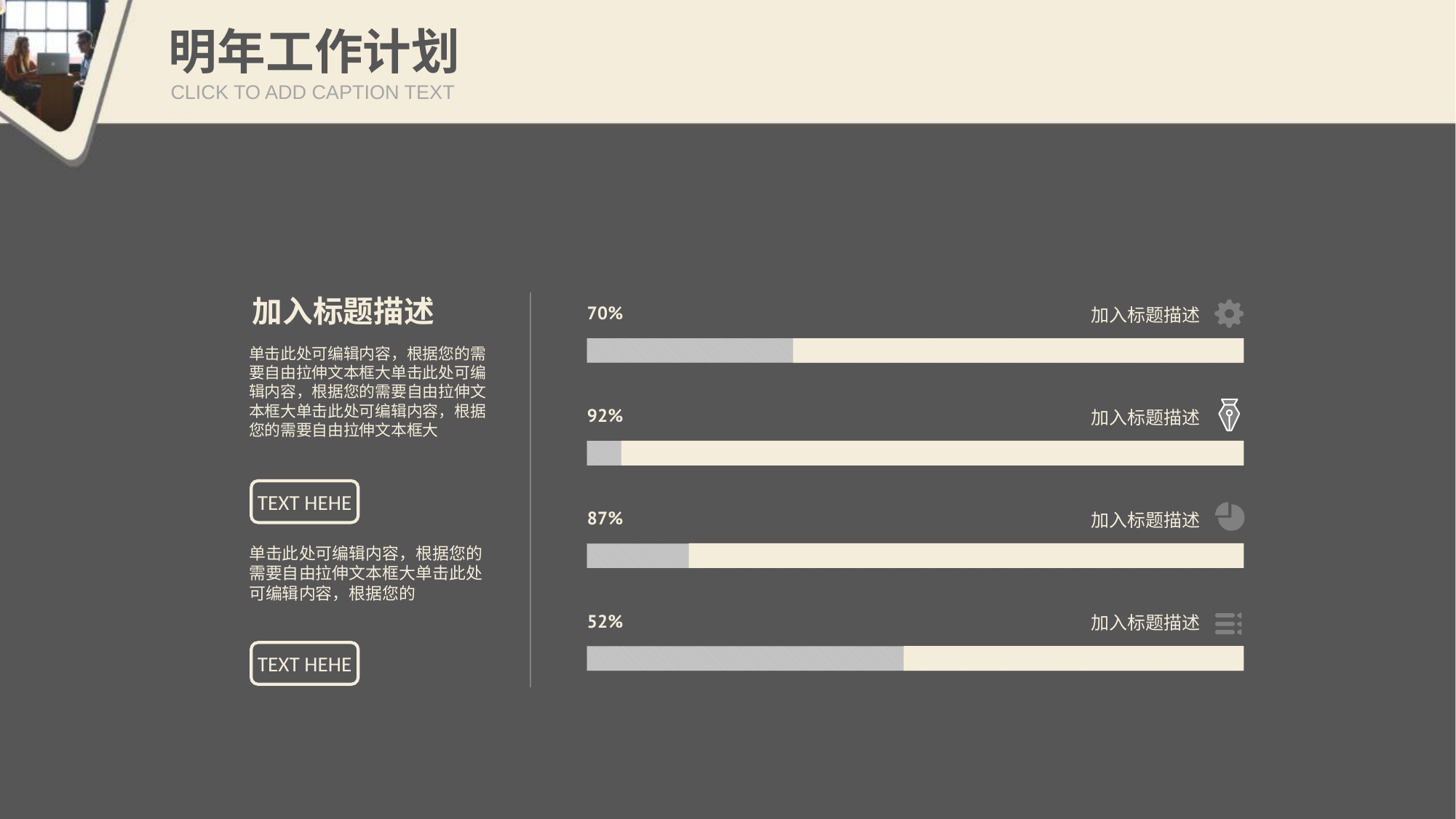

明年工作计划
CLICK TO ADD CAPTION TEXT
加入标题描述
70%
加入标题描述

92%

加入标题描述

87%

加入标题描述

52%
加入标题描述

单击此处可编辑内容，根据您的需要自由拉伸文本框大单击此处可编辑内容，根据您的需要自由拉伸文本框大单击此处可编辑内容，根据您的需要自由拉伸文本框大

TEXT HEHE
单击此处可编辑内容，根据您的需要自由拉伸文本框大单击此处可编辑内容，根据您的
TEXT HEHE